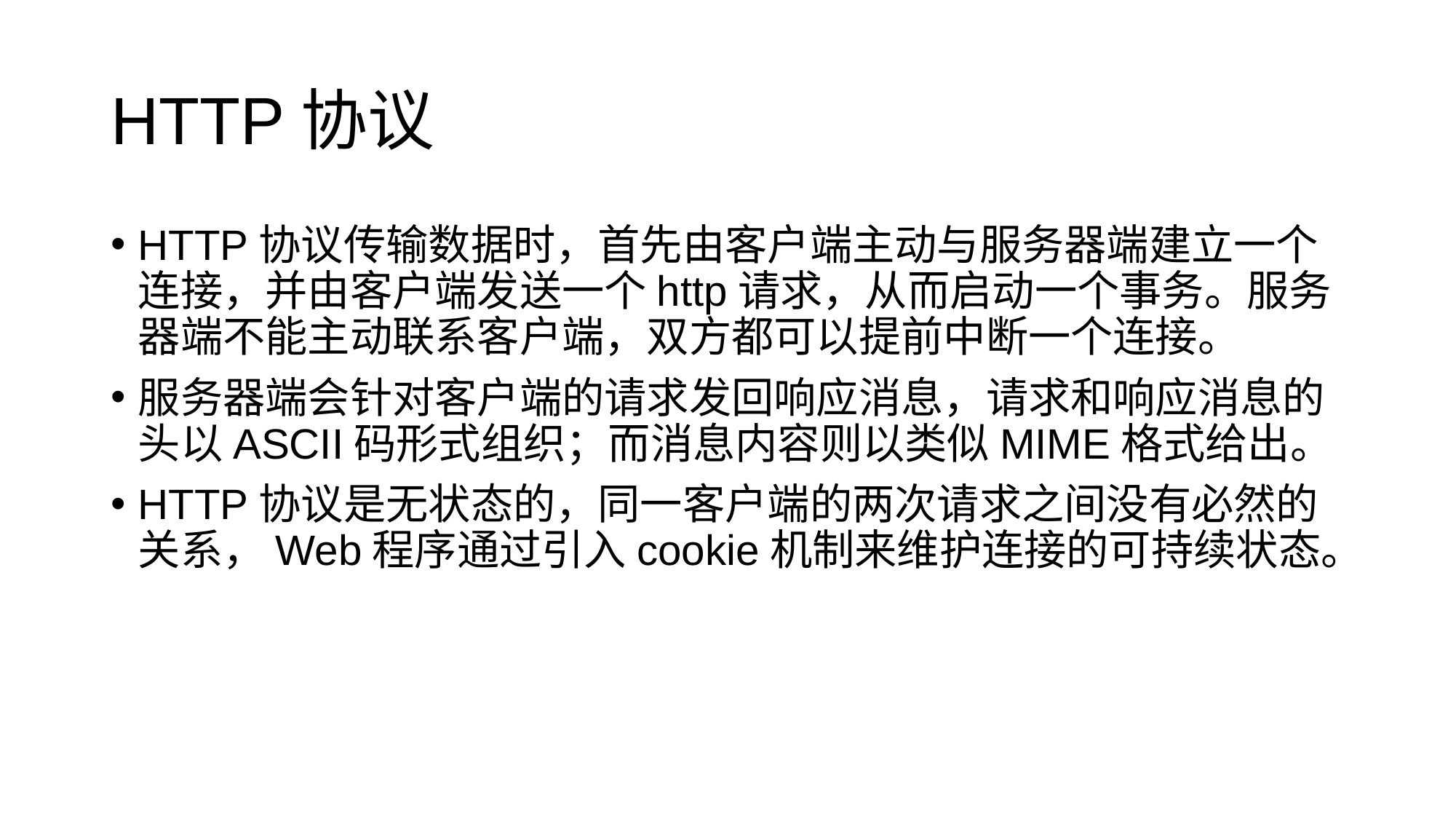

# HTTP协议
HTTP协议传输数据时，首先由客户端主动与服务器端建立一个连接，并由客户端发送一个http请求，从而启动一个事务。服务器端不能主动联系客户端，双方都可以提前中断一个连接。
服务器端会针对客户端的请求发回响应消息，请求和响应消息的头以ASCII码形式组织；而消息内容则以类似MIME格式给出。
HTTP协议是无状态的，同一客户端的两次请求之间没有必然的关系，Web程序通过引入cookie机制来维护连接的可持续状态。